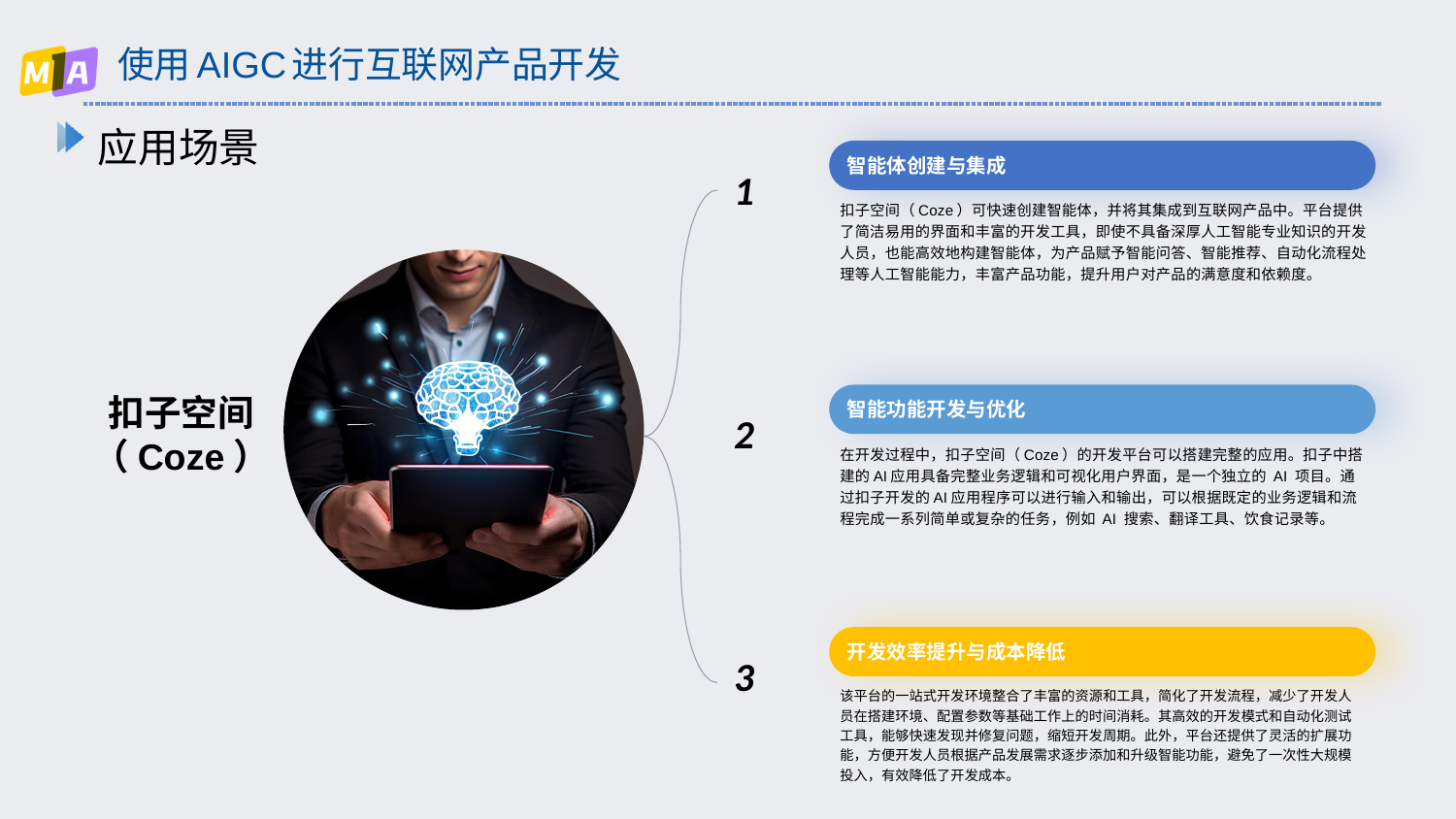

# 使用AIGC进行互联网产品开发
应用场景
扣子空间（Coze）
智能体创建与集成
1
扣子空间（Coze）可快速创建智能体，并将其集成到互联网产品中。平台提供了简洁易用的界面和丰富的开发工具，即使不具备深厚人工智能专业知识的开发人员，也能高效地构建智能体，为产品赋予智能问答、智能推荐、自动化流程处理等人工智能能力，丰富产品功能，提升用户对产品的满意度和依赖度。

智能功能开发与优化
2
在开发过程中，扣子空间（Coze）的开发平台可以搭建完整的应用。扣子中搭建的AI应用具备完整业务逻辑和可视化用户界面，是一个独立的 AI 项目。通过扣子开发的AI应用程序可以进行输入和输出，可以根据既定的业务逻辑和流程完成一系列简单或复杂的任务，例如 AI 搜索、翻译工具、饮食记录等。
开发效率提升与成本降低
3
该平台的一站式开发环境整合了丰富的资源和工具，简化了开发流程，减少了开发人员在搭建环境、配置参数等基础工作上的时间消耗。其高效的开发模式和自动化测试工具，能够快速发现并修复问题，缩短开发周期。此外，平台还提供了灵活的扩展功能，方便开发人员根据产品发展需求逐步添加和升级智能功能，避免了一次性大规模投入，有效降低了开发成本。